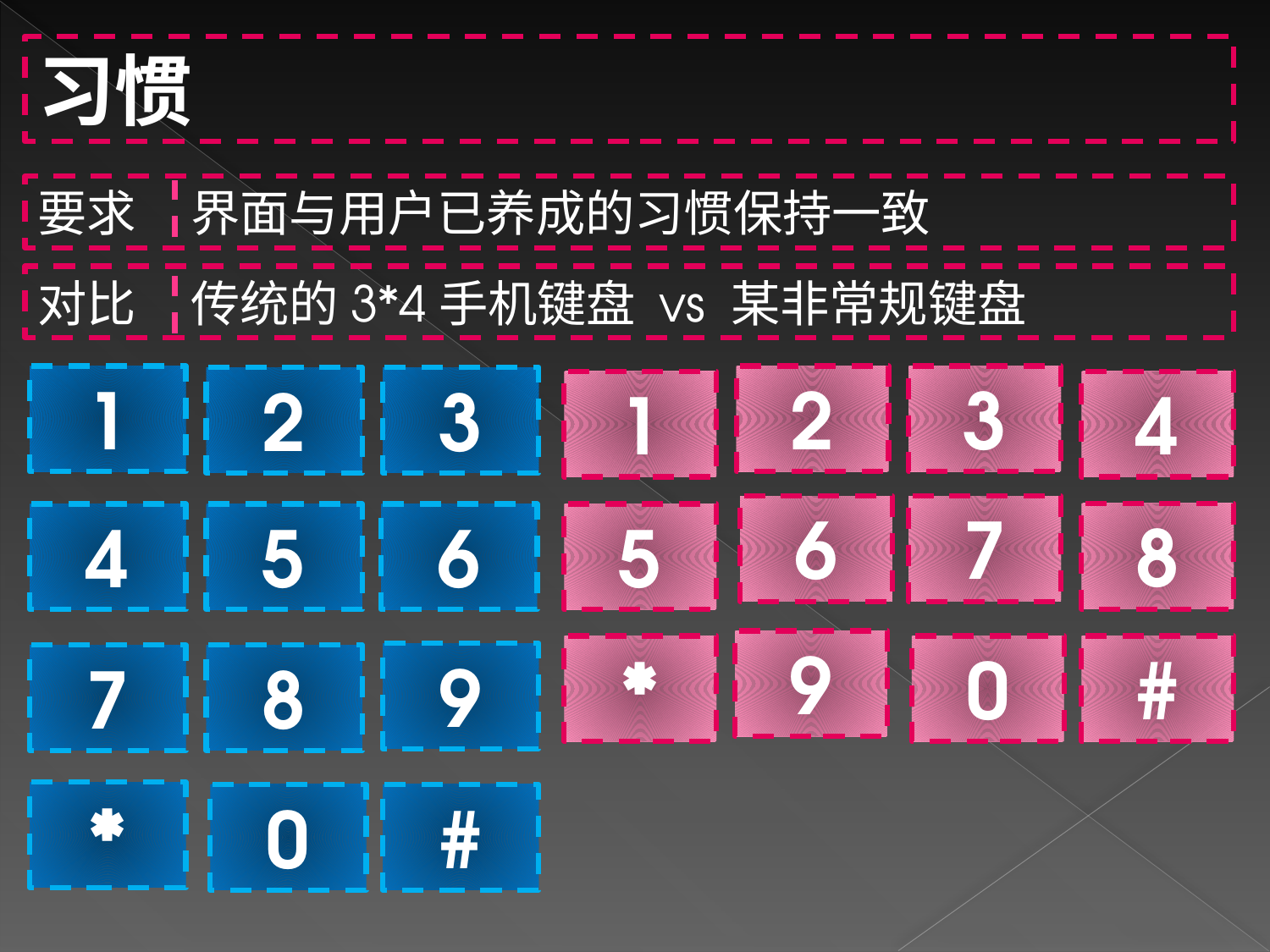

习惯
要求     界面与用户已养成的习惯保持一致
对比     传统的3*4手机键盘 vs 某非常规键盘
1
2
3
4
5
6
9
7
8
*
0
#
2
3
1
4
6
7
8
5
9
0
#
*